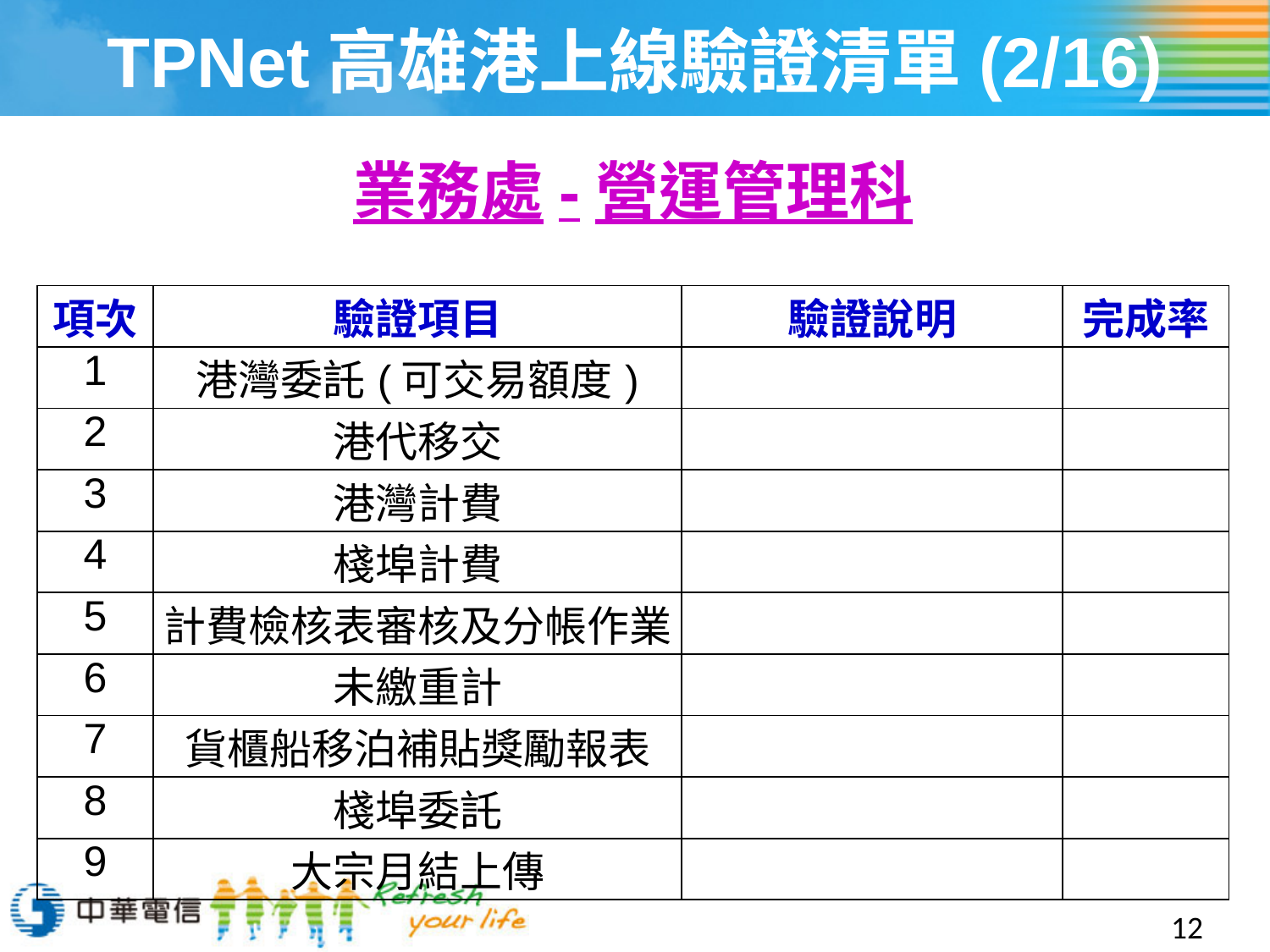

# TPNet高雄港上線驗證清單(2/16)
業務處-營運管理科
| 項次 | 驗證項目 | 驗證說明 | 完成率 |
| --- | --- | --- | --- |
| 1 | 港灣委託(可交易額度) |  |  |
| 2 | 港代移交 |  |  |
| 3 | 港灣計費 |  |  |
| 4 | 棧埠計費 |  |  |
| 5 | 計費檢核表審核及分帳作業 |  |  |
| 6 | 未繳重計 |  |  |
| 7 | 貨櫃船移泊補貼獎勵報表 |  |  |
| 8 | 棧埠委託 |  |  |
| 9 | 大宗月結上傳 |  |  |